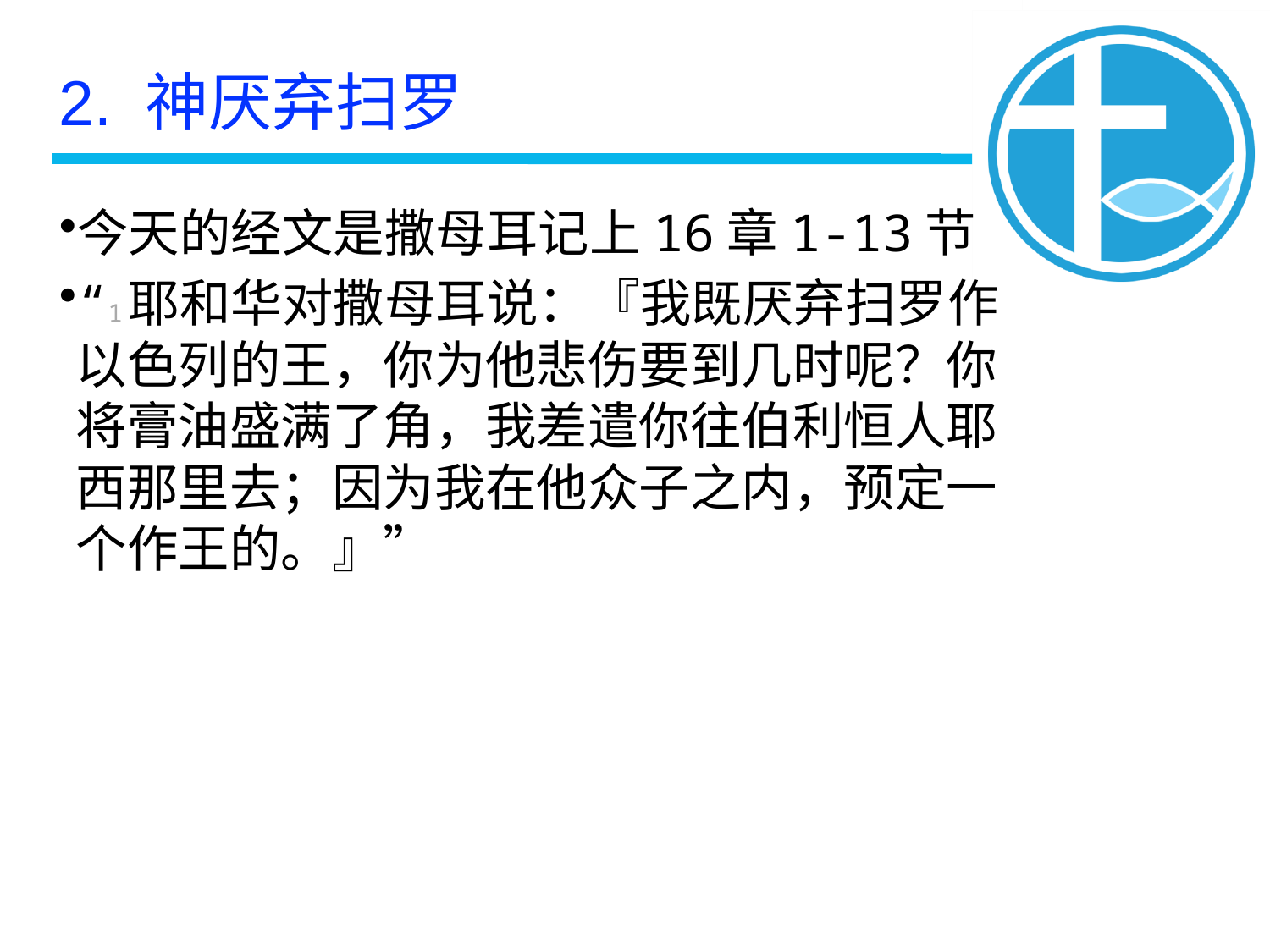

2. 神厌弃扫罗
今天的经文是撒母耳记上16章1-13节
“1耶和华对撒母耳说：『我既厌弃扫罗作以色列的王，你为他悲伤要到几时呢？你将膏油盛满了角，我差遣你往伯利恒人耶西那里去；因为我在他众子之内，预定一个作王的。』”